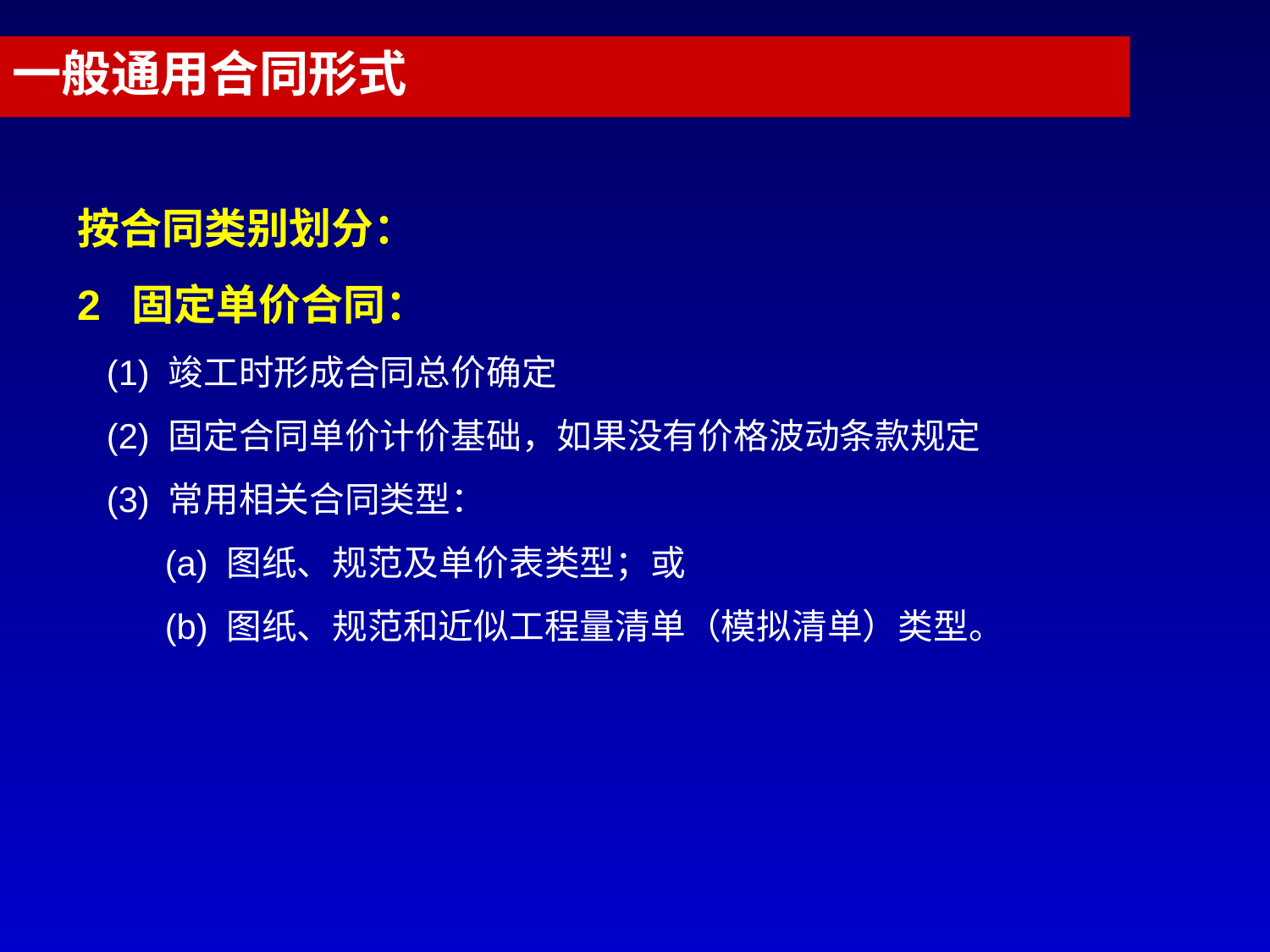

一般通用合同形式
按合同类别划分：
  固定单价合同：
   (1) 竣工时形成合同总价确定
   (2) 固定合同单价计价基础，如果没有价格波动条款规定
   (3) 常用相关合同类型：
         (a) 图纸、规范及单价表类型；或
         (b) 图纸、规范和近似工程量清单（模拟清单）类型。

84